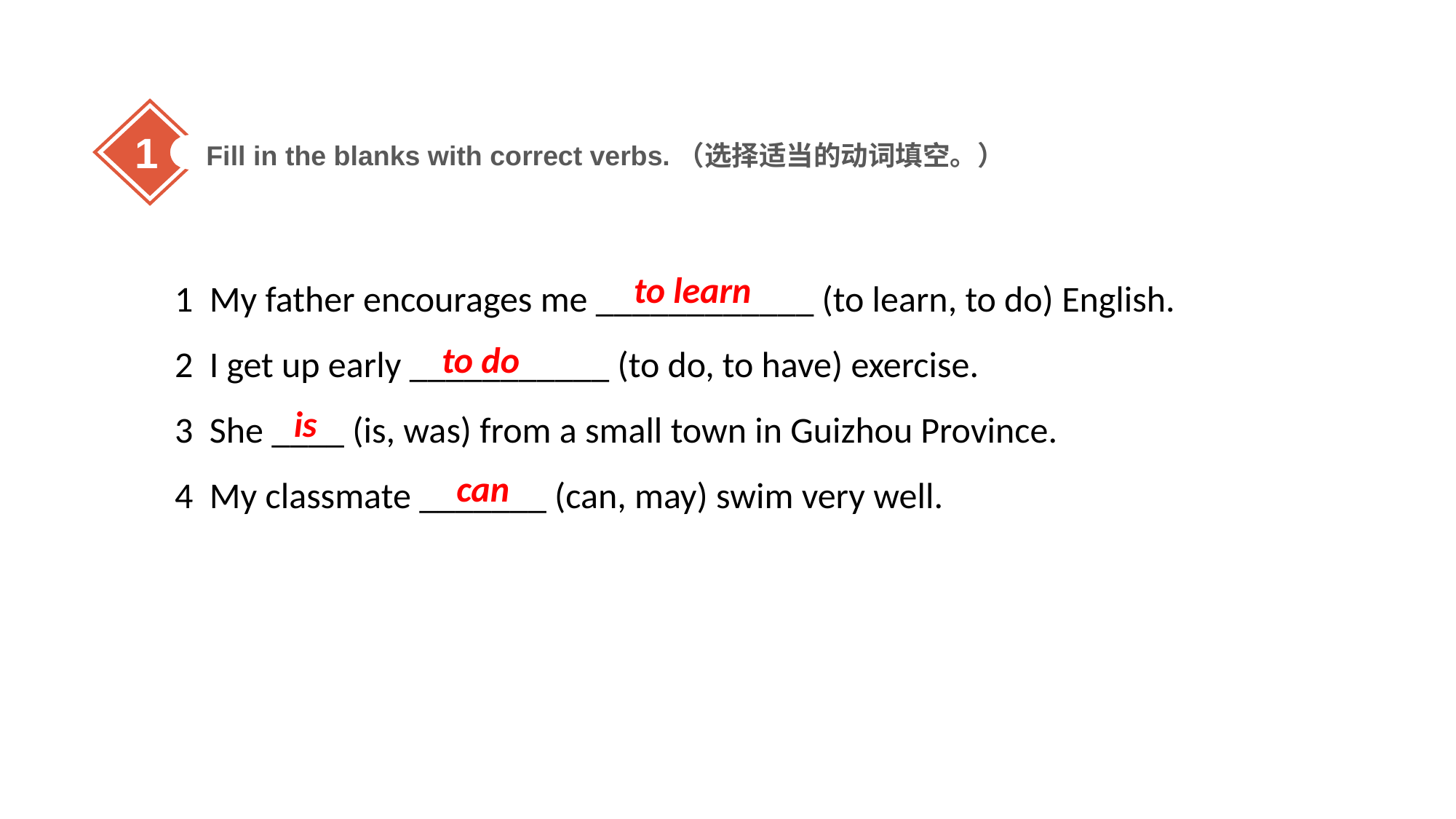

1
Fill in the blanks with correct verbs.（选择适当的动词填空。）
1  My father encourages me ____________ (to learn, to do) English.
2  I get up early ___________ (to do, to have) exercise.
3  She ____ (is, was) from a small town in Guizhou Province.
4  My classmate _______ (can, may) swim very well.
 to learn
 to do
is
can